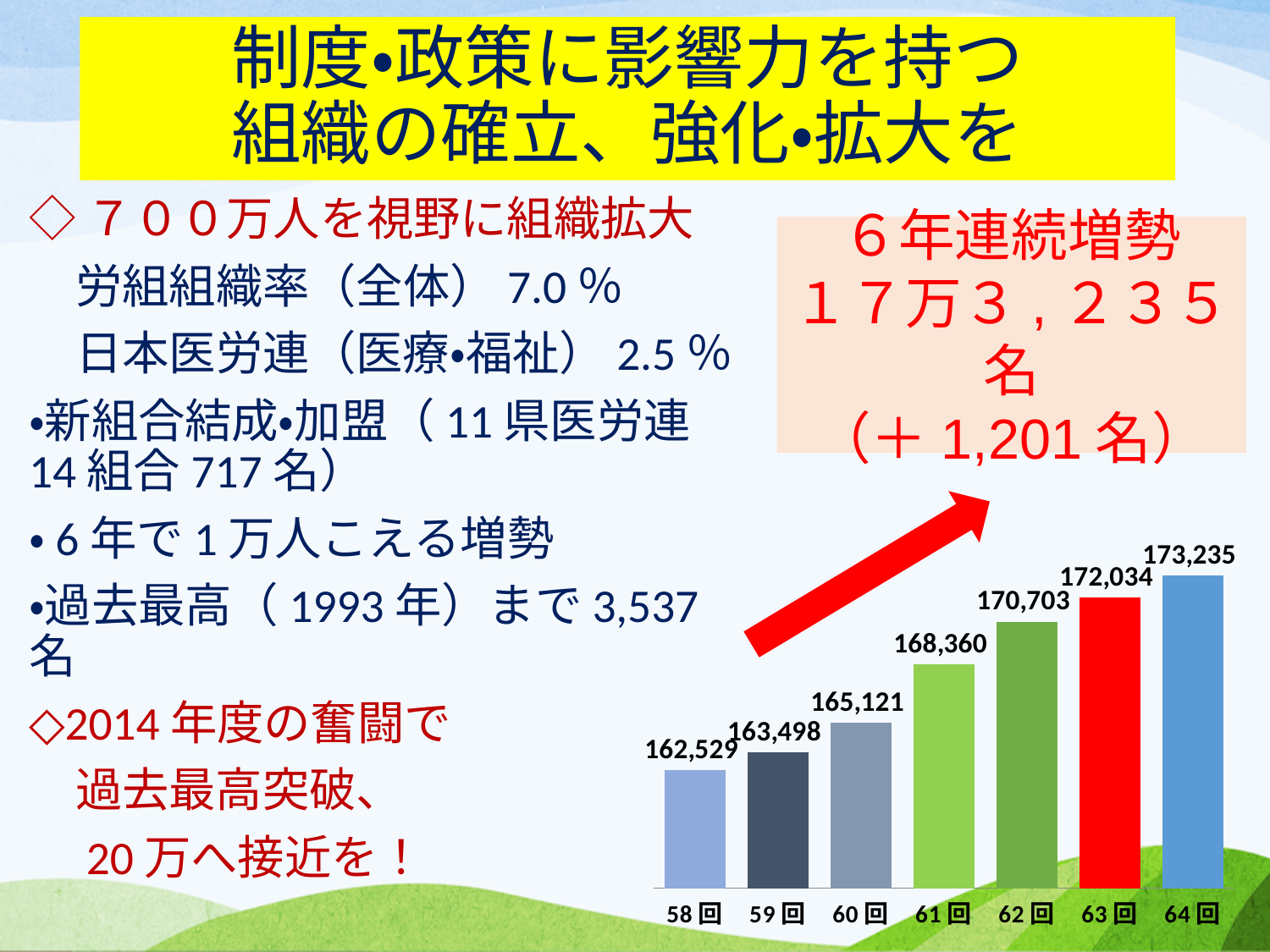

# 制度・政策に影響力を持つ 組織の確立、強化・拡大を
◇７００万人を視野に組織拡大
　労組組織率（全体）7.0％
　日本医労連（医療・福祉）2.5％
・新組合結成・加盟（11県医労連14組合717名）
・6年で1万人こえる増勢
・過去最高（1993年）まで3,537名
◇2014年度の奮闘で
　過去最高突破、
　20万へ接近を！
６年連続増勢
１７万３,２３５名
（＋1,201名）

### Chart

| Category |  |
|---|---|
| 58回 | 162529.0 |
| 59回 | 163498.0 |
| 60回 | 165121.0 |
| 61回 | 168360.0 |
| 62回 | 170703.0 |
| 63回 | 172034.0 |
| 64回 | 173235.0 |